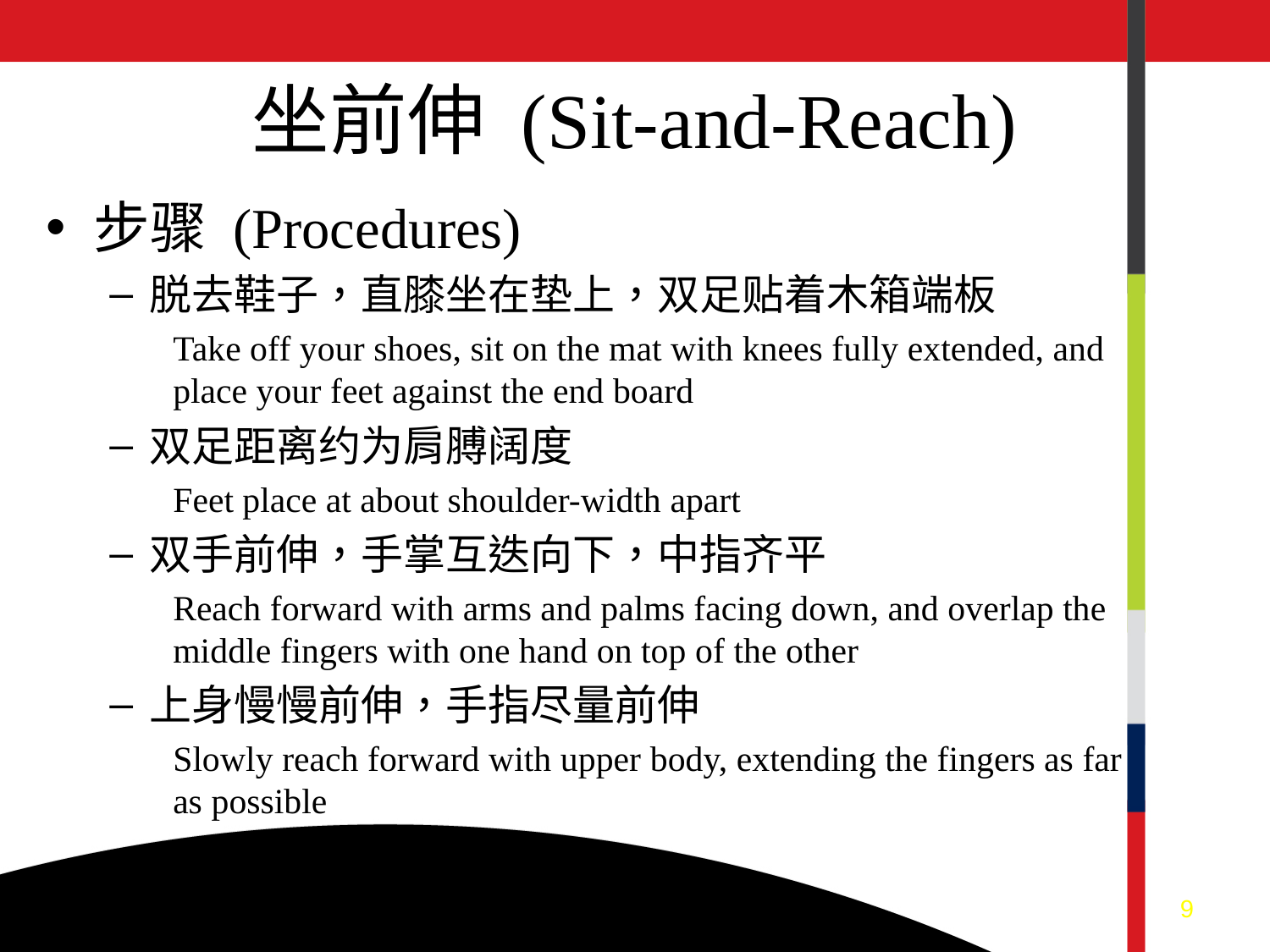

# 坐前伸 (Sit-and-Reach)
步骤 (Procedures)
脱去鞋子，直膝坐在垫上，双足贴着木箱端板
Take off your shoes, sit on the mat with knees fully extended, and place your feet against the end board
双足距离约为肩膊阔度
Feet place at about shoulder-width apart
双手前伸，手掌互迭向下，中指齐平
Reach forward with arms and palms facing down, and overlap the middle fingers with one hand on top of the other
上身慢慢前伸，手指尽量前伸
Slowly reach forward with upper body, extending the fingers as far as possible
9